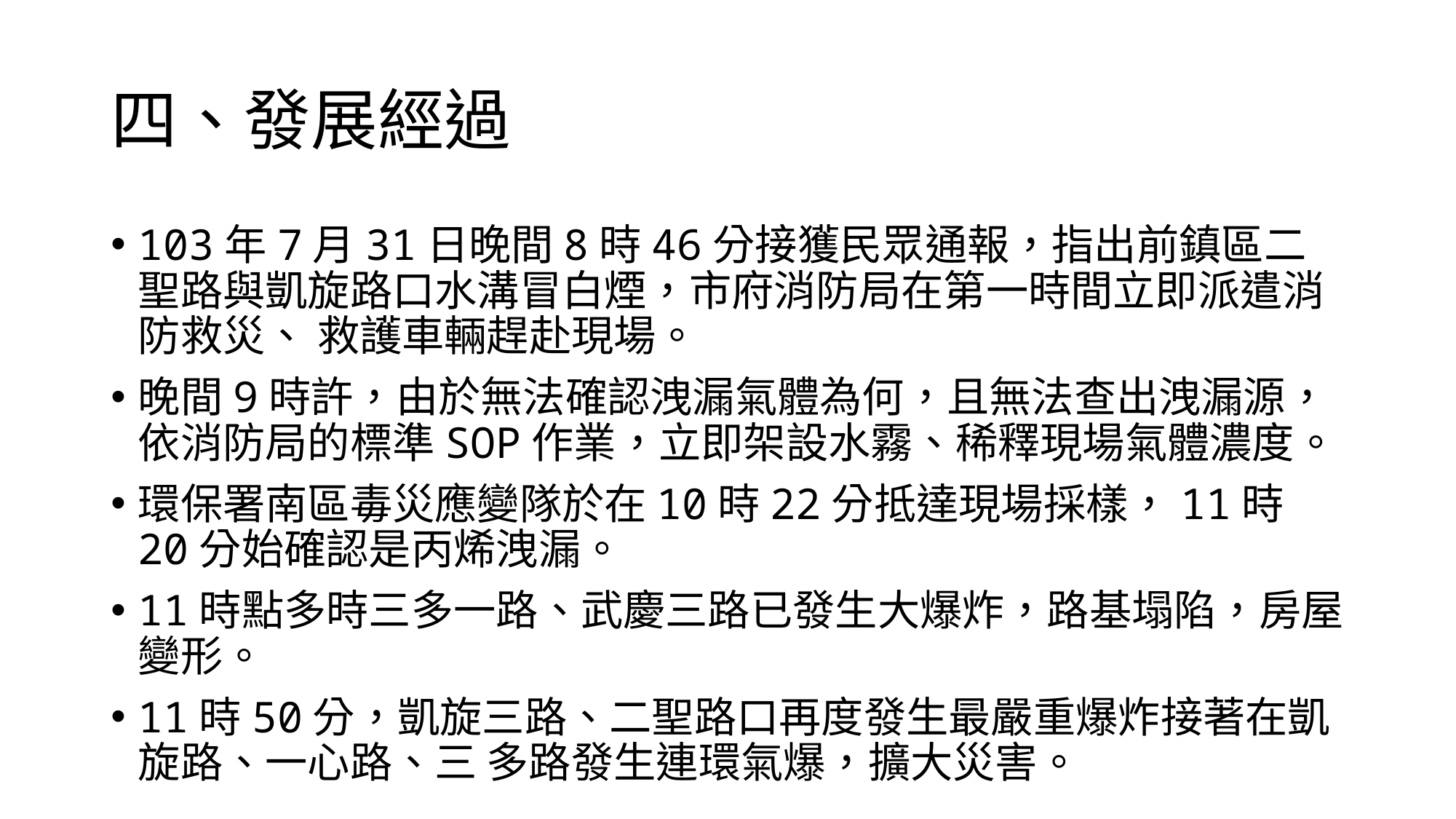

# 四、發展經過
103年7月31日晚間8時46分接獲民眾通報，指出前鎮區二聖路與凱旋路口水溝冒白煙，市府消防局在第一時間立即派遣消防救災、 救護車輛趕赴現場。
晚間9時許，由於無法確認洩漏氣體為何，且無法查出洩漏源，依消防局的標準SOP作業，立即架設水霧、稀釋現場氣體濃度。
環保署南區毒災應變隊於在10時22分抵達現場採樣，11時20分始確認是丙烯洩漏。
11時點多時三多一路、武慶三路已發生大爆炸，路基塌陷，房屋變形。
11時50分，凱旋三路、二聖路口再度發生最嚴重爆炸接著在凱旋路、一心路、三 多路發生連環氣爆，擴大災害。